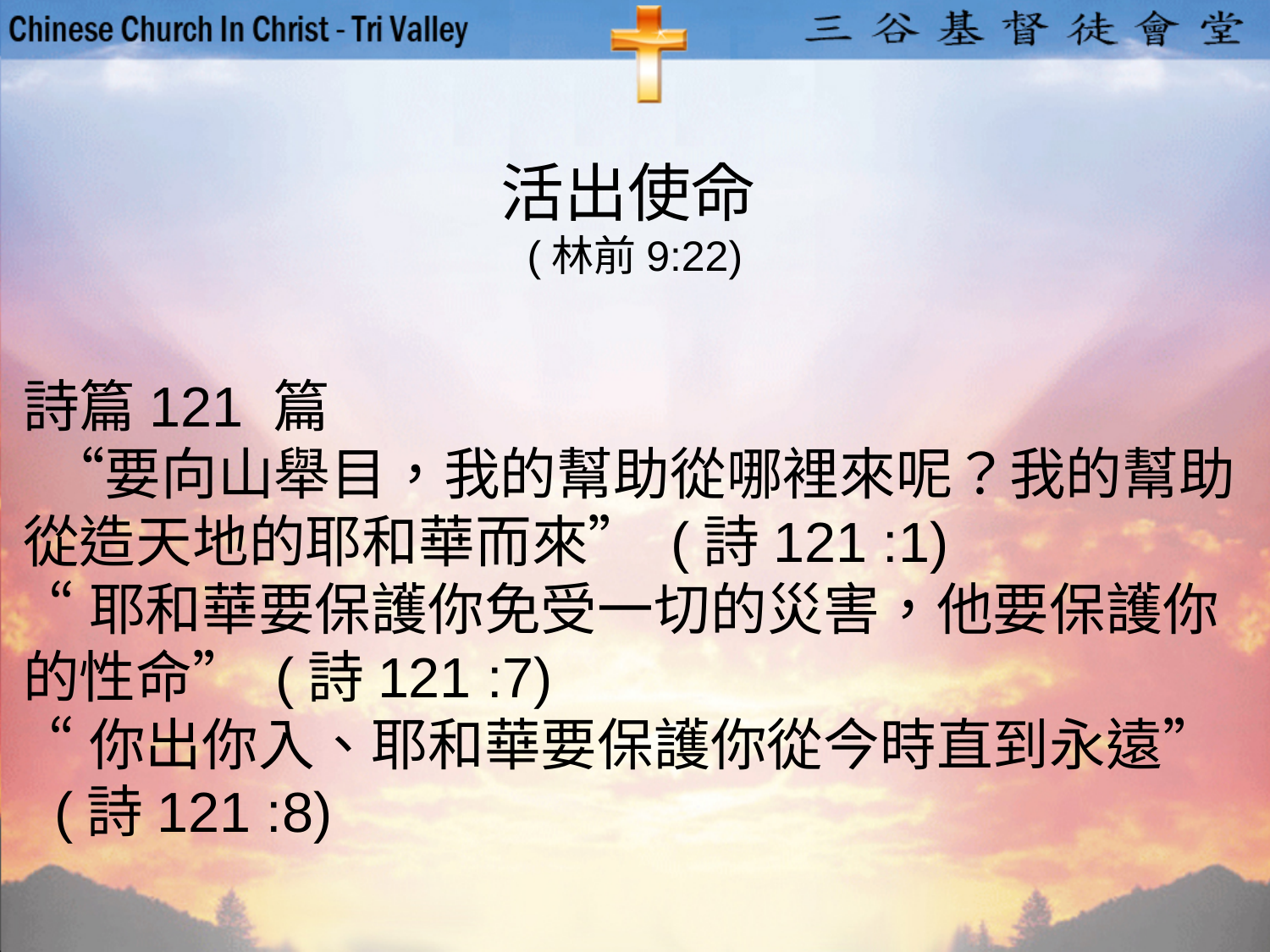

活出使命
(林前9:22)

詩篇121 篇
  “要向山舉目，我的幫助從哪裡來呢？我的幫助從造天地的耶和華而來” (詩121 :1)
  “耶和華要保護你免受一切的災害，他要保護你的性命” (詩121 :7)
  “你出你入、耶和華要保護你從今時直到永遠”
  (詩121 :8)